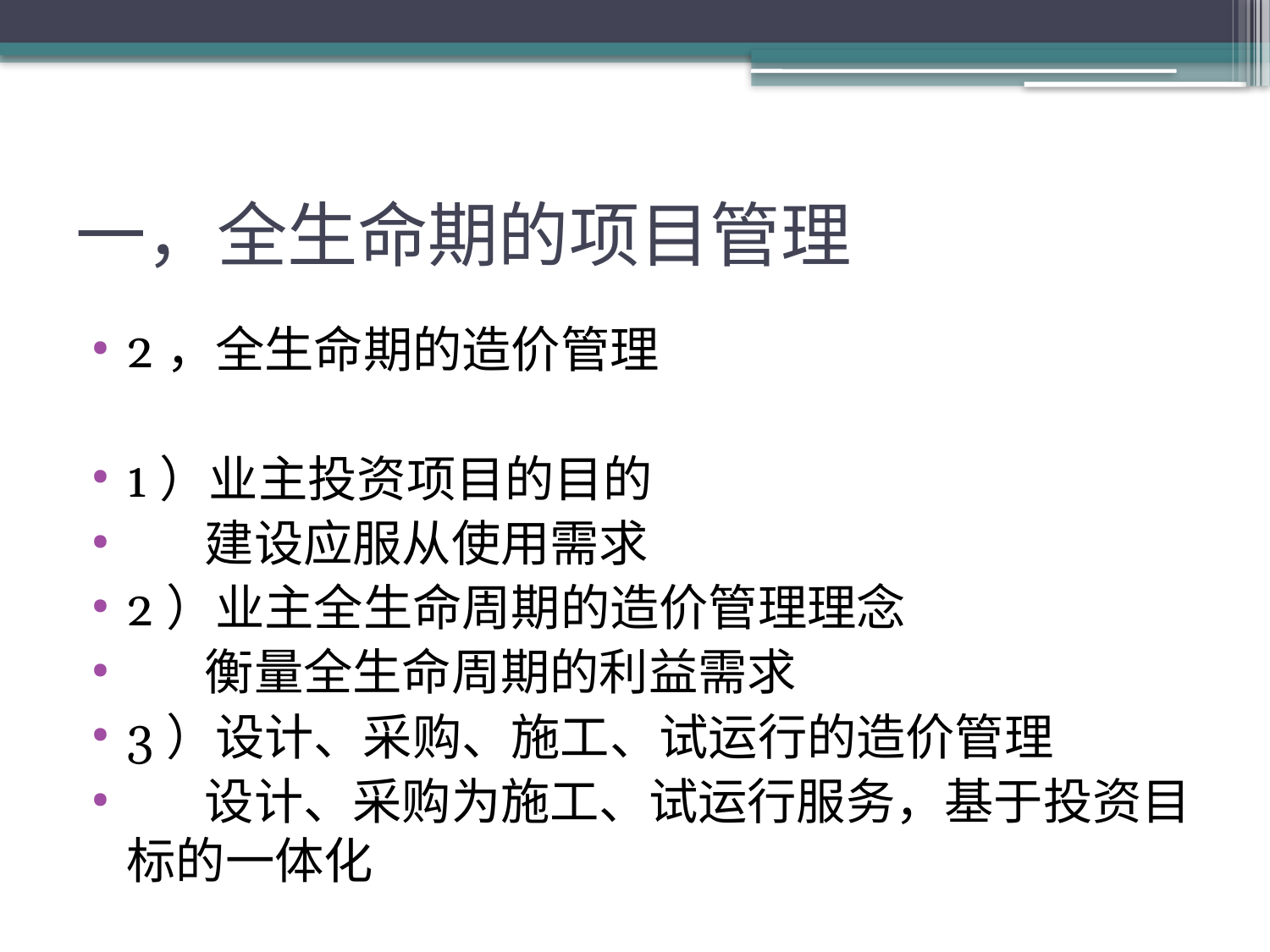

# 一，全生命期的项目管理
2，全生命期的造价管理

1）业主投资项目的目的
      建设应服从使用需求
2）业主全生命周期的造价管理理念
      衡量全生命周期的利益需求
3）设计、采购、施工、试运行的造价管理
      设计、采购为施工、试运行服务，基于投资目标的一体化